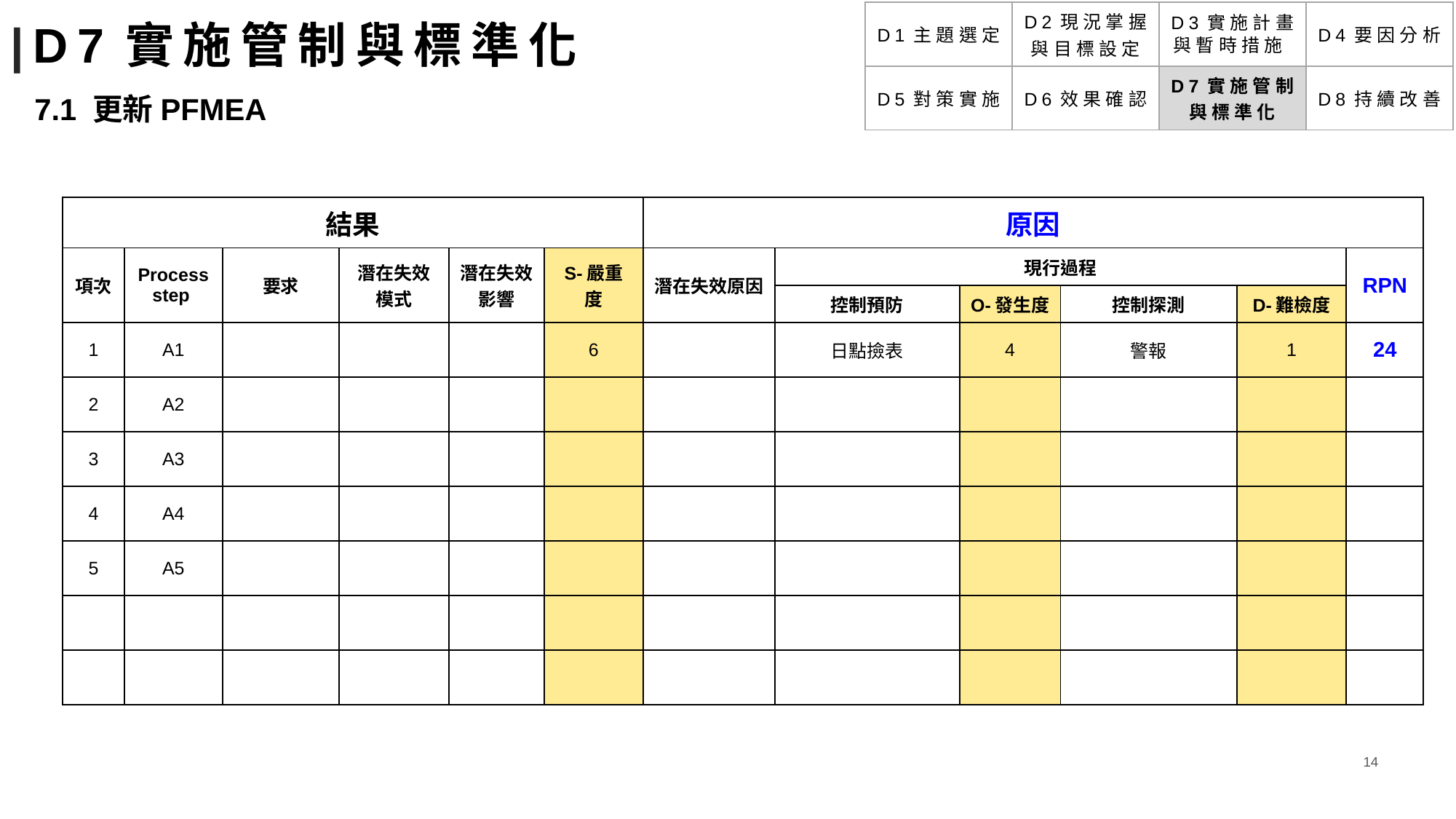

# |D7實施管制與標準化
| D1主題選定 | D2現況掌握 與目標設定 | D3實施計畫 與暫時措施 | D4要因分析 |
| --- | --- | --- | --- |
| D5對策實施 | D6效果確認 | D7實施管制 與標準化 | D8持續改善 |
7.1 更新PFMEA
| 結果 |  |  |  |  |  | 原因 |  |  |  |  |  |
| --- | --- | --- | --- | --- | --- | --- | --- | --- | --- | --- | --- |
| 項次 | Process step | 要求 | 潛在失效模式 | 潛在失效影響 | S-嚴重度 | 潛在失效原因 | 現行過程 |  |  |  | RPN |
|  |  |  |  |  |  |  | 控制預防 | O-發生度 | 控制探測 | D-難檢度 |  |
| 1 | A1 |  |  |  | 6 |  | 日點撿表 | 4 | 警報 | 1 | 24 |
| 2 | A2 |  |  |  |  |  |  |  |  |  |  |
| 3 | A3 |  |  |  |  |  |  |  |  |  |  |
| 4 | A4 |  |  |  |  |  |  |  |  |  |  |
| 5 | A5 |  |  |  |  |  |  |  |  |  |  |
|  |  |  |  |  |  |  |  |  |  |  |  |
|  |  |  |  |  |  |  |  |  |  |  |  |